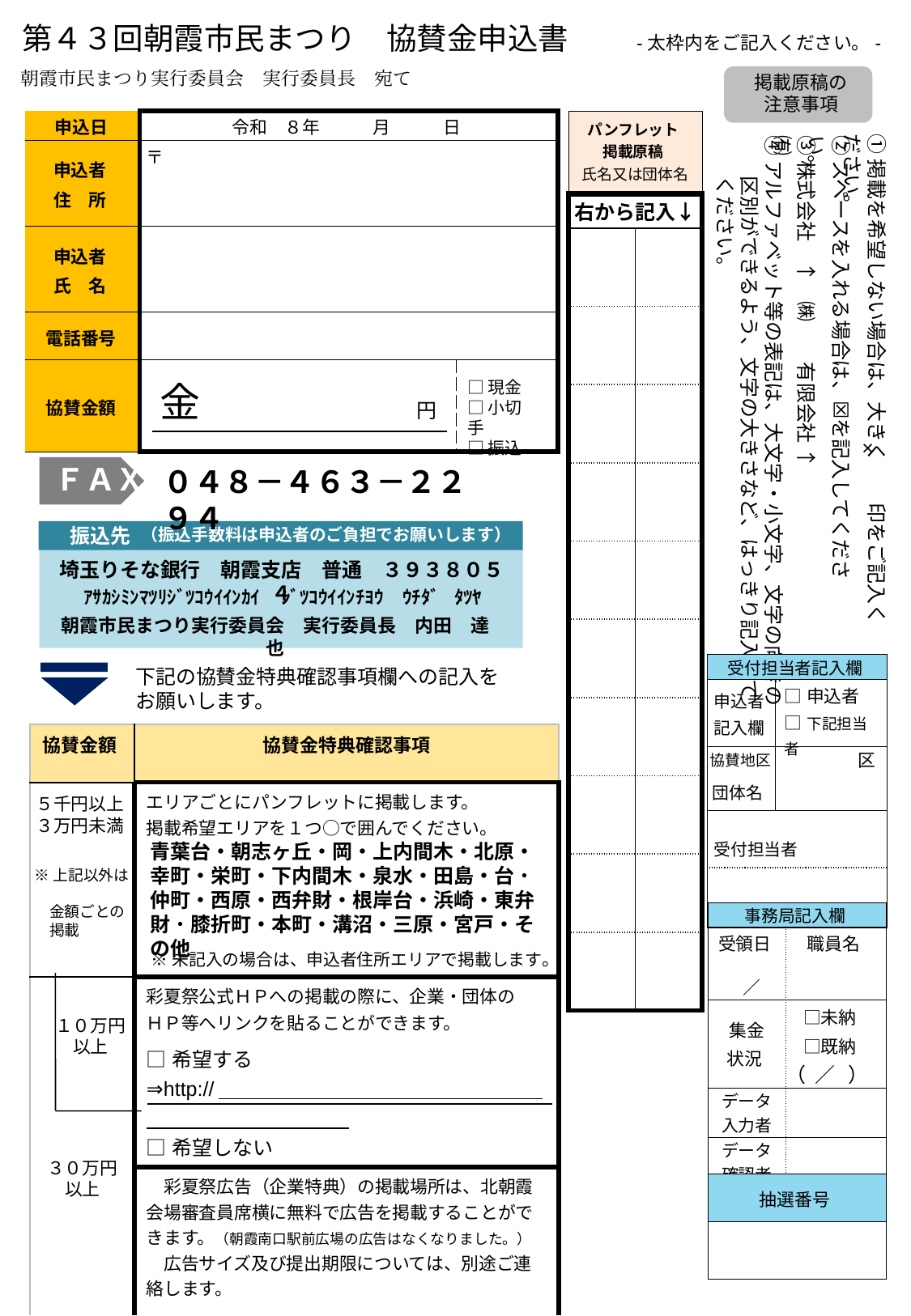

第４３回朝霞市民まつり　協賛金申込書　　-太枠内をご記入ください。-
朝霞市民まつり実行委員会　実行委員長　宛て
掲載原稿の
注意事項

| 申込日 | 令和　８年　　　月　　　日 |  |
| --- | --- | --- |
| 申込者 住　所 | 〒 |  |
| 申込者 氏　名 |  |  |
| 電話番号 |  |  |
| 協賛金額 |  |  |
|  |  |  |
パンフレット
掲載原稿
氏名又は団体名
①掲載を希望しない場合は、大きく　　印をご記入ください。
④アルファベット等の表記は、大文字・小文字、文字の向きの
　　区別ができるよう、文字の大きさなど、はっきり記入して
　　ください。
②スペースを入れる場合は、☒を記入してください。
③株式会社　↑　㈱　　有限会社 ↑  ㈲
| 右から記入↓ |  |
| --- | --- |
|  |  |
|  |  |
|  |  |
|  |  |
|  |  |
|  |  |
|  |  |
|  |  |
|  |  |
|  |  |
金
□現金
□小切手
□振込
円
×
ＦＡＸ

０４８－４６３－２２９４
振込先
（振込手数料は申込者のご負担でお願いします）

埼玉りそな銀行　朝霞支店　普通　３９３８０５４
ﾀﾂﾔ
ｱｻｶｼﾐﾝﾏﾂﾘｼﾞﾂｺｳｲｲﾝｶｲ
ｼﾞﾂｺｳｲｲﾝﾁﾖｳ
ｳﾁﾀﾞ
朝霞市民まつり実行委員会　実行委員長　内田　達也
| 受付担当者記入欄 |  |
| --- | --- |
| 申込者 記入欄 | □申込者 □下記担当者 |
|  | 区 |
|  |  |
|  |  |
|  |  |
下記の協賛金特典確認事項欄への記入を
お願いします。

| 協賛金額 | 協賛金特典確認事項 |
| --- | --- |
|  | エリアごとにパンフレットに掲載します。 掲載希望エリアを１つ○で囲んでください。 　 ※未記入の場合は、申込者住所エリアで掲載します。 |
|  | 彩夏祭公式ＨＰへの掲載の際に、企業・団体の ＨＰ等へリンクを貼ることができます。 □希望する ⇒http://　　　　　　　　　　　　　　　　　　　　　　　　　　　 □希望しない |
|  | 彩夏祭広告（企業特典）の掲載場所は、北朝霞会場審査員席横に無料で広告を掲載することができます。（朝霞南口駅前広場の広告はなくなりました。） 　広告サイズ及び提出期限については、別途ご連絡します。 　　□希望する　　□希望しない |
協賛地区
団体名
５千円以上
３万円未満
青葉台・朝志ヶ丘・岡・上内間木・北原・幸町・栄町・下内間木・泉水・田島・台・仲町・西原・西弁財・根岸台・浜崎・東弁財・膝折町・本町・溝沼・三原・宮戸・その他
受付担当者
※上記以外は
　金額ごとの
　掲載

| 事務局記入欄 |  |
| --- | --- |
| 受領日 　　／ | 職員名 |
| 集金 状況 | □未納 　□既納 （ ／ ） |
| データ 入力者 |  |
| データ 確認者 |  |
|  |  |

１０万円
以上
３０万円
以上
| 抽選番号 |
| --- |
|  |